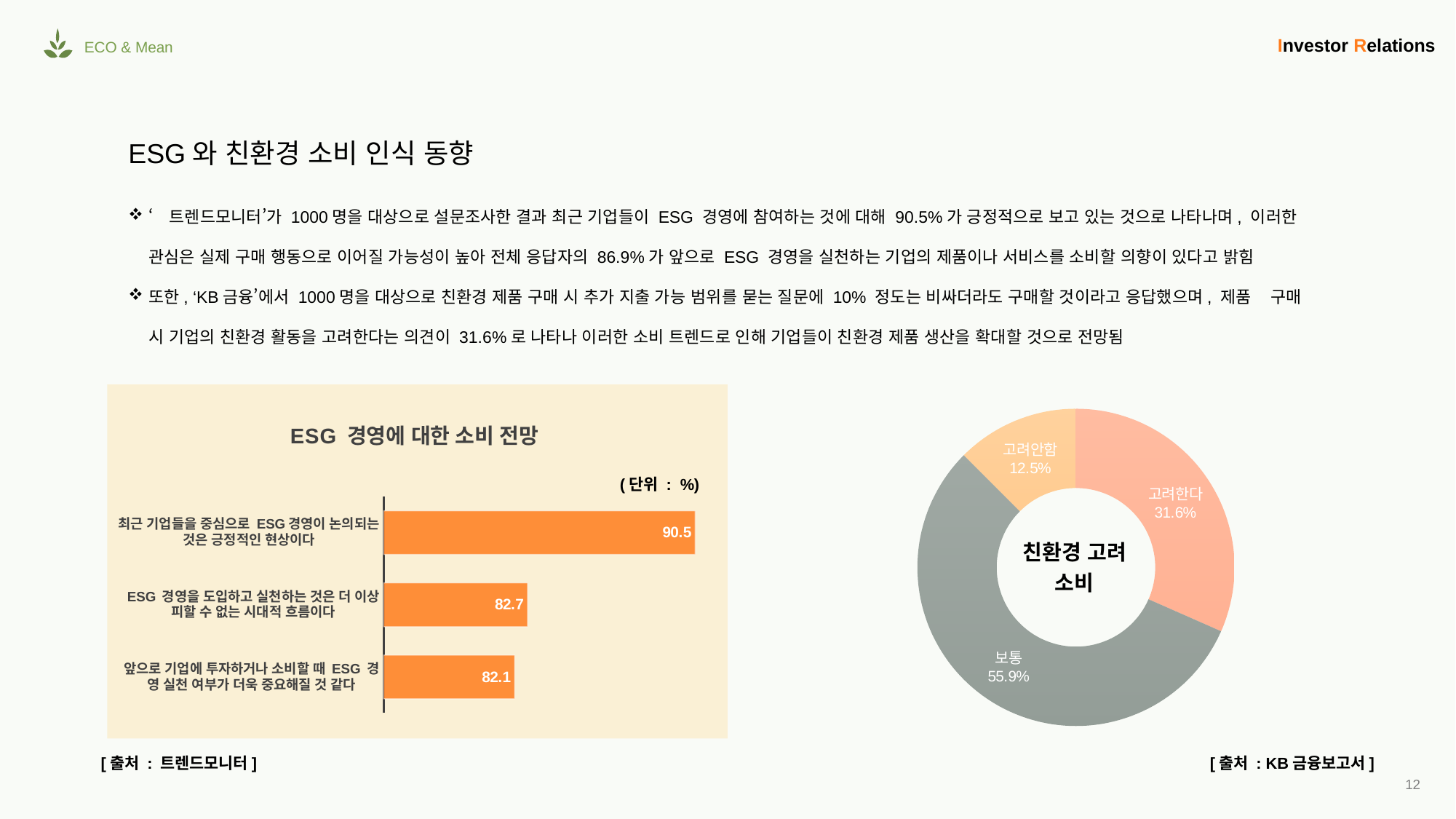

ESG와 친환경 소비 인식 동향
‘트렌드모니터’가 1000명을 대상으로 설문조사한 결과 최근 기업들이 ESG 경영에 참여하는 것에 대해 90.5%가 긍정적으로 보고 있는 것으로 나타나며, 이러한 관심은 실제 구매 행동으로 이어질 가능성이 높아 전체 응답자의 86.9%가 앞으로 ESG 경영을 실천하는 기업의 제품이나 서비스를 소비할 의향이 있다고 밝힘
또한, ‘KB금융’에서 1000명을 대상으로 친환경 제품 구매 시 추가 지출 가능 범위를 묻는 질문에 10% 정도는 비싸더라도 구매할 것이라고 응답했으며, 제품    구매 시 기업의 친환경 활동을 고려한다는 의견이 31.6%로 나타나 이러한 소비 트렌드로 인해 기업들이 친환경 제품 생산을 확대할 것으로 전망됨

### Chart: ESG 경영에 대한 소비 전망

| Category | 계열 1 |
|---|---|
| 앞으로 기업에 투자하거나 소비할 때 ESG 경영 실천 여부가 더욱 중요해질 것 같다 | 82.1 |
| ESG 경영을 도입하고 실천하는 것은 더 이상 피할 수 없는 시대적 흐름이다 | 82.7 |
| 최근 기업들을 중심으로 ESG경영이 논의되는 것은 긍정적인 현상이다 | 90.5 |

### Chart: 친환경 고려
소비

| Category | 판매 |
|---|---|
|  | 31.6 |
|  | 55.9 |
|  | 12.5 |
(단위 :  %)
[출처 : KB금융보고서]
[출처 : 트렌드모니터]